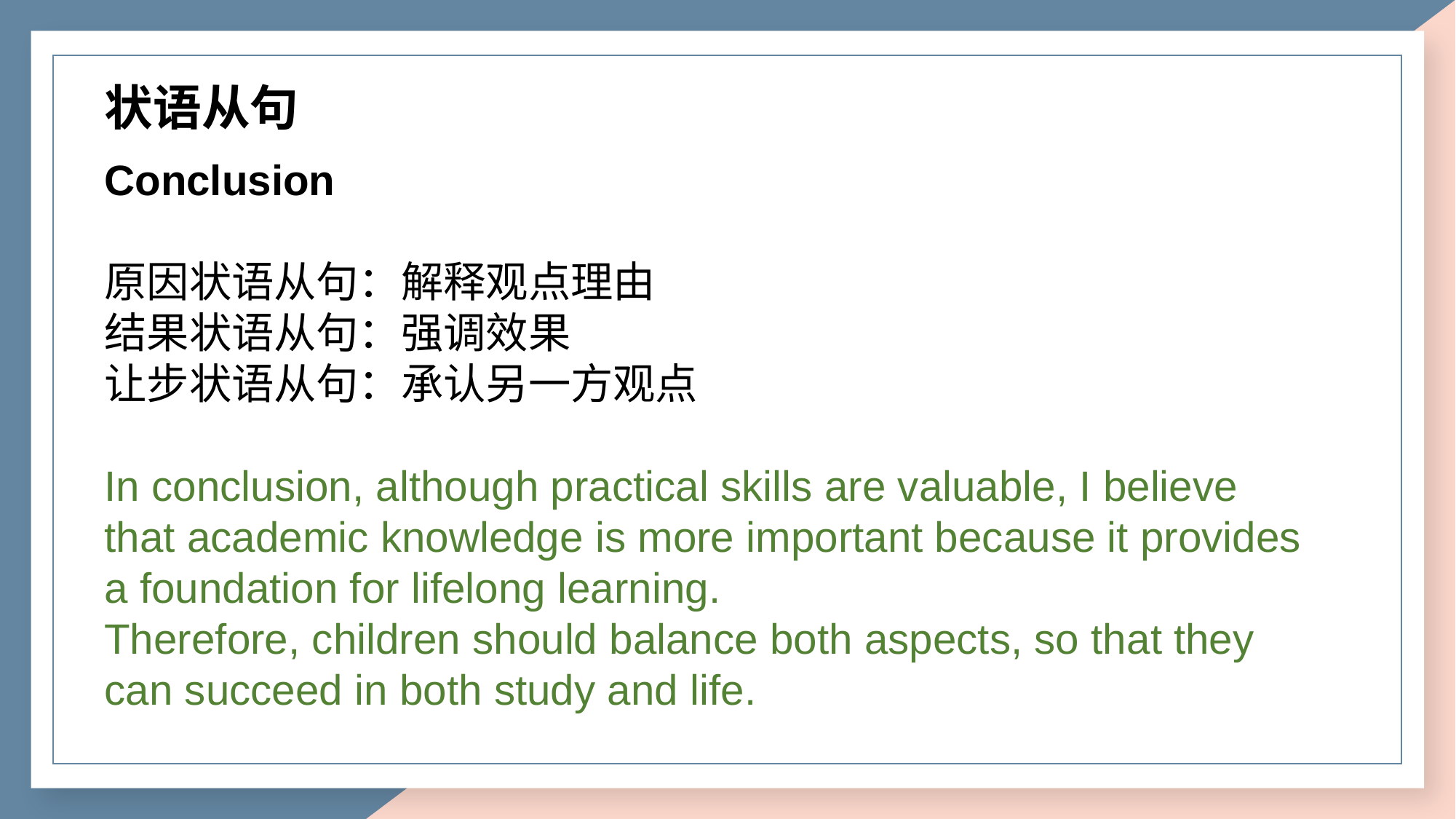

状语从句
Conclusion

原因状语从句：解释观点理由
结果状语从句：强调效果
让步状语从句：承认另一方观点

In conclusion, although practical skills are valuable, I believe that academic knowledge is more important because it provides a foundation for lifelong learning.
Therefore, children should balance both aspects, so that they can succeed in both study and life.